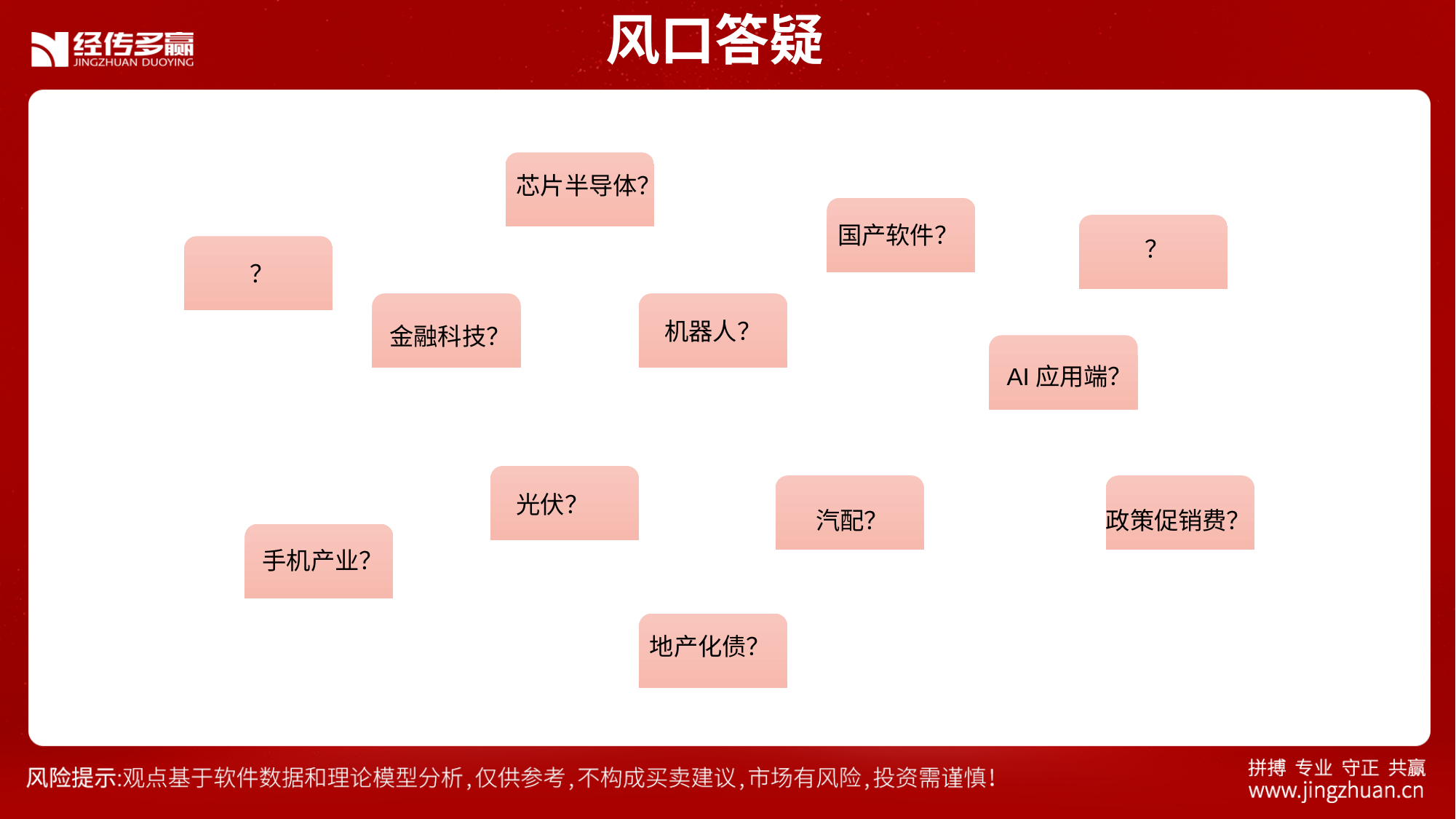

风口答疑

芯片半导体？

国产软件？

         ？

         ？

机器人？
金融科技？

AI应用端？

光伏？
汽配？
政策促销费？

手机产业？

地产化债？